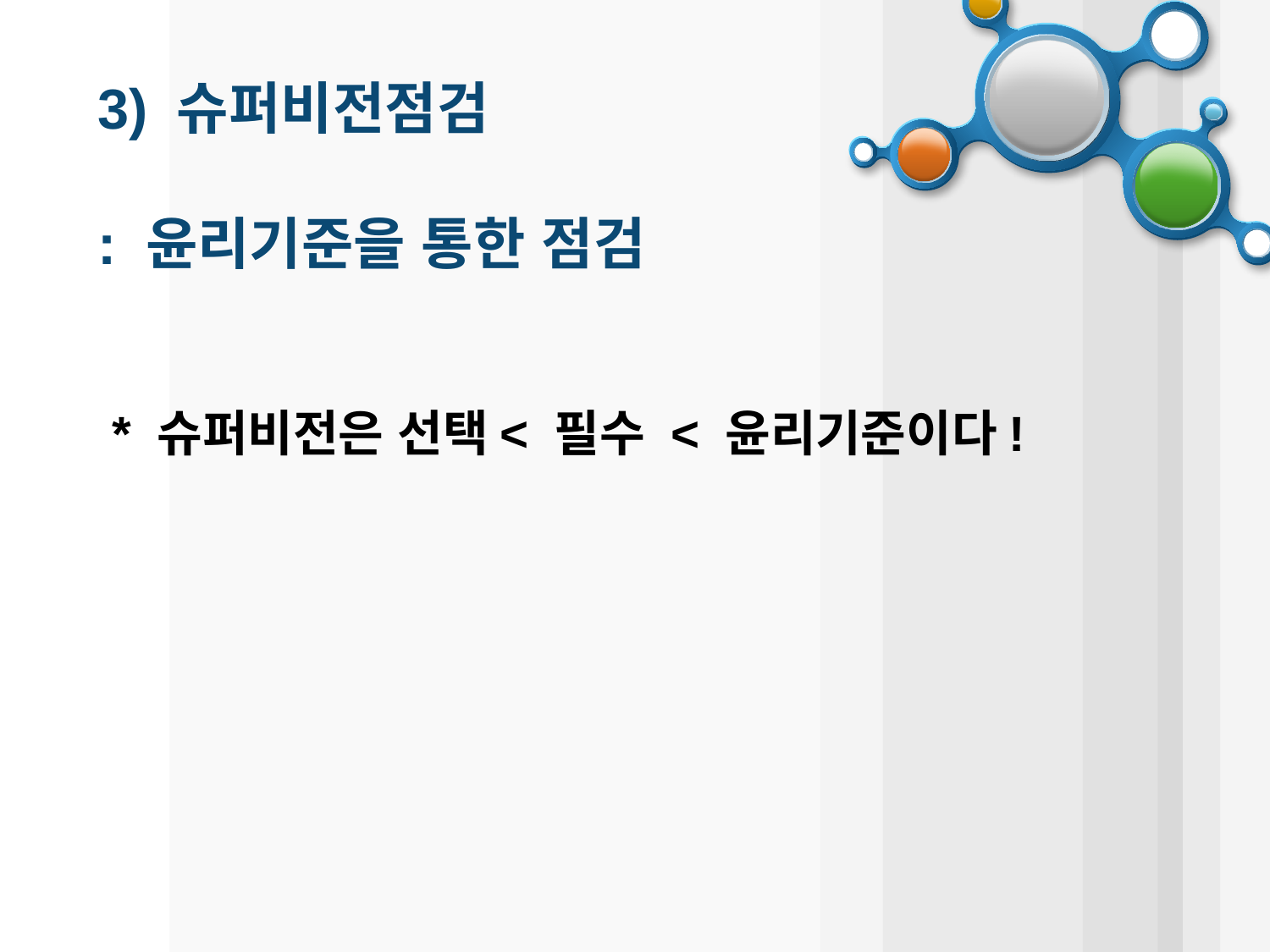

3) 슈퍼비전점검
: 윤리기준을 통한 점검
* 슈퍼비전은 선택< 필수 < 윤리기준이다!